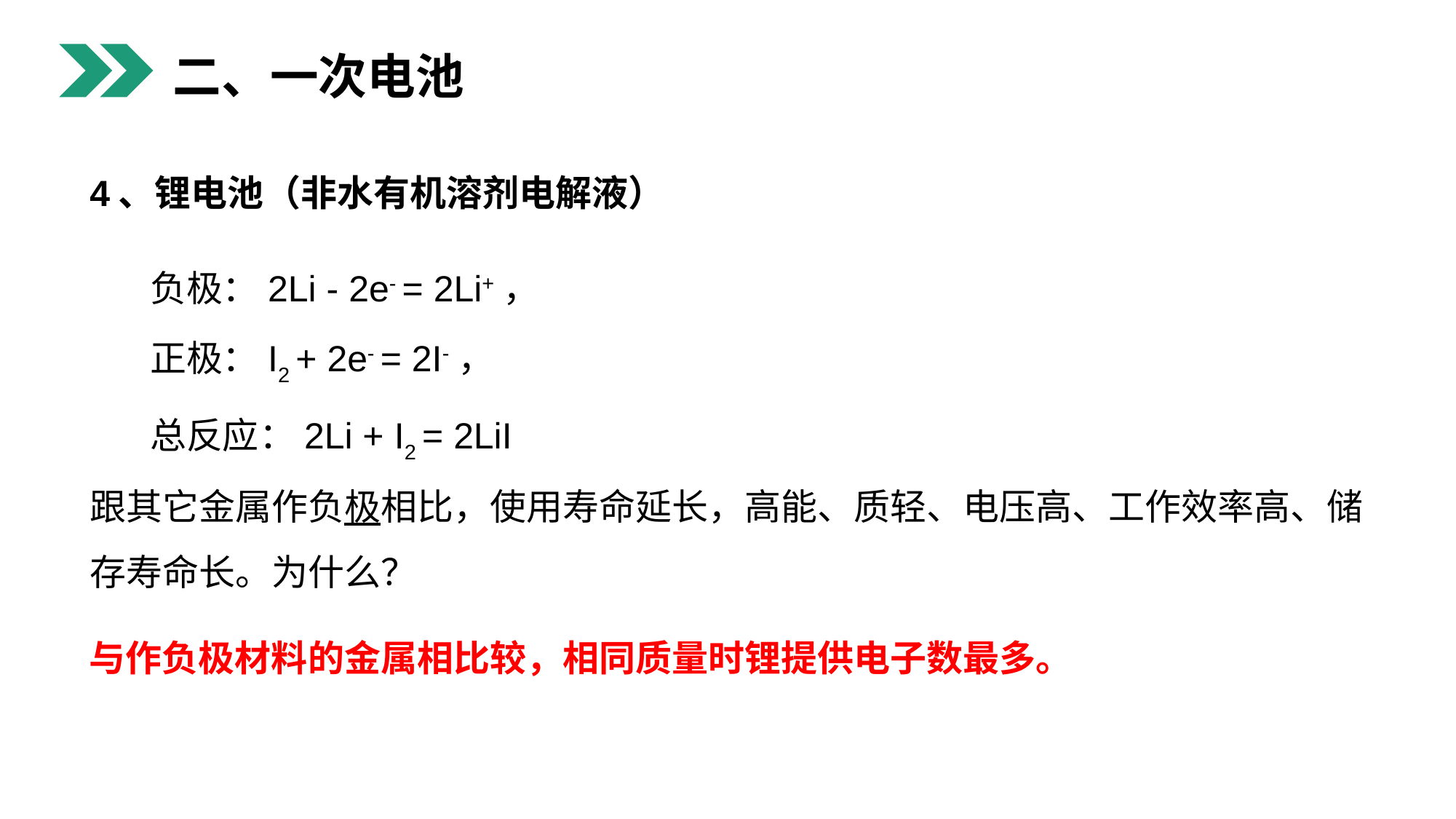

二、一次电池
4、锂电池（非水有机溶剂电解液）
负极：2Li - 2e- = 2Li+，
正极：I2 + 2e- = 2I-，
总反应：2Li + I2 = 2LiI
跟其它金属作负极相比，使用寿命延长，高能、质轻、电压高、工作效率高、储存寿命长。为什么？
与作负极材料的金属相比较，相同质量时锂提供电子数最多。